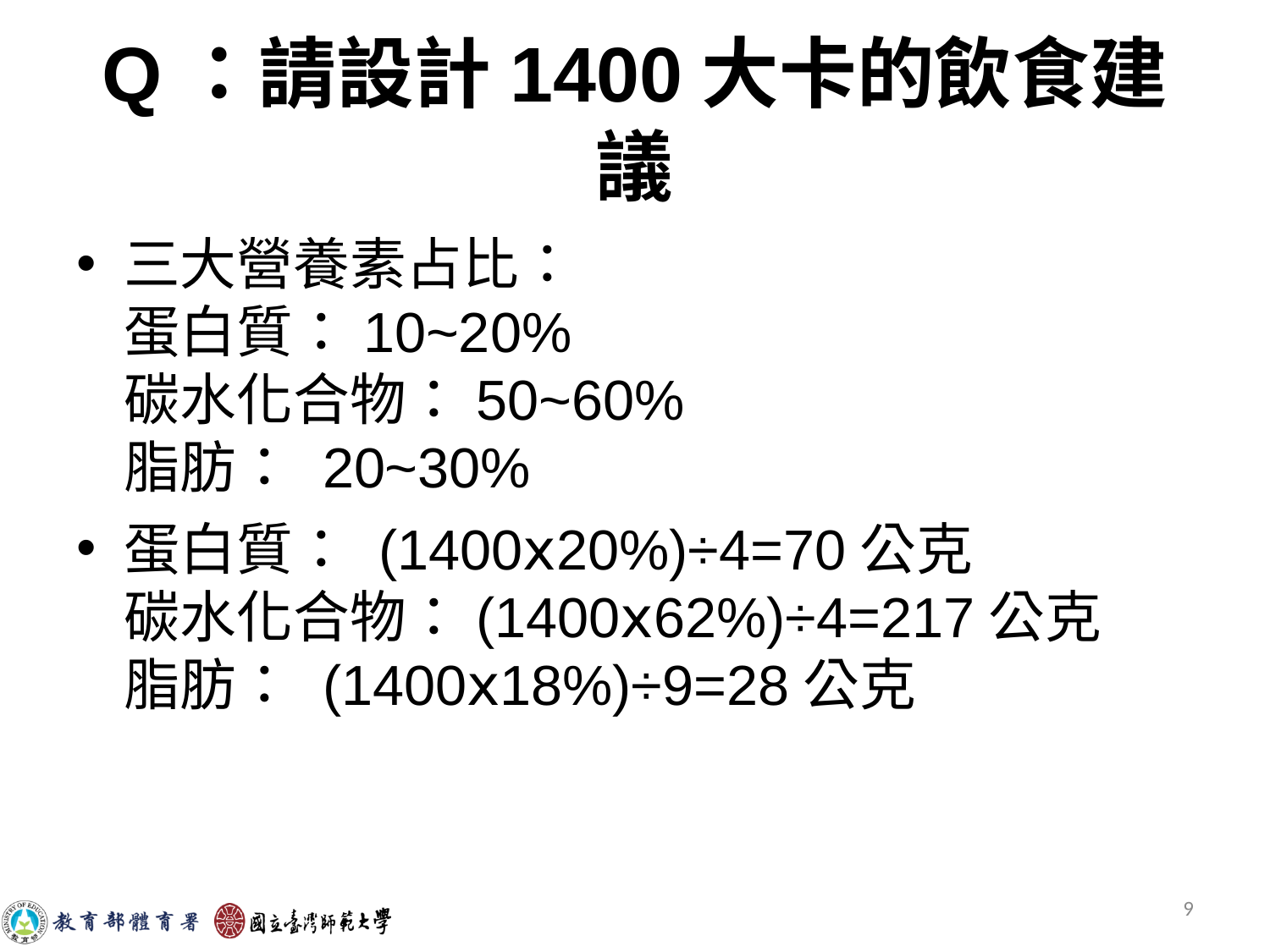

# Q：請設計1400大卡的飲食建議
三大營養素占比：
蛋白質：10~20%
碳水化合物：50~60%
脂肪： 20~30%
蛋白質： (1400ⅹ20%)÷4=70公克
碳水化合物：(1400ⅹ62%)÷4=217公克
脂肪： (1400ⅹ18%)÷9=28公克
9